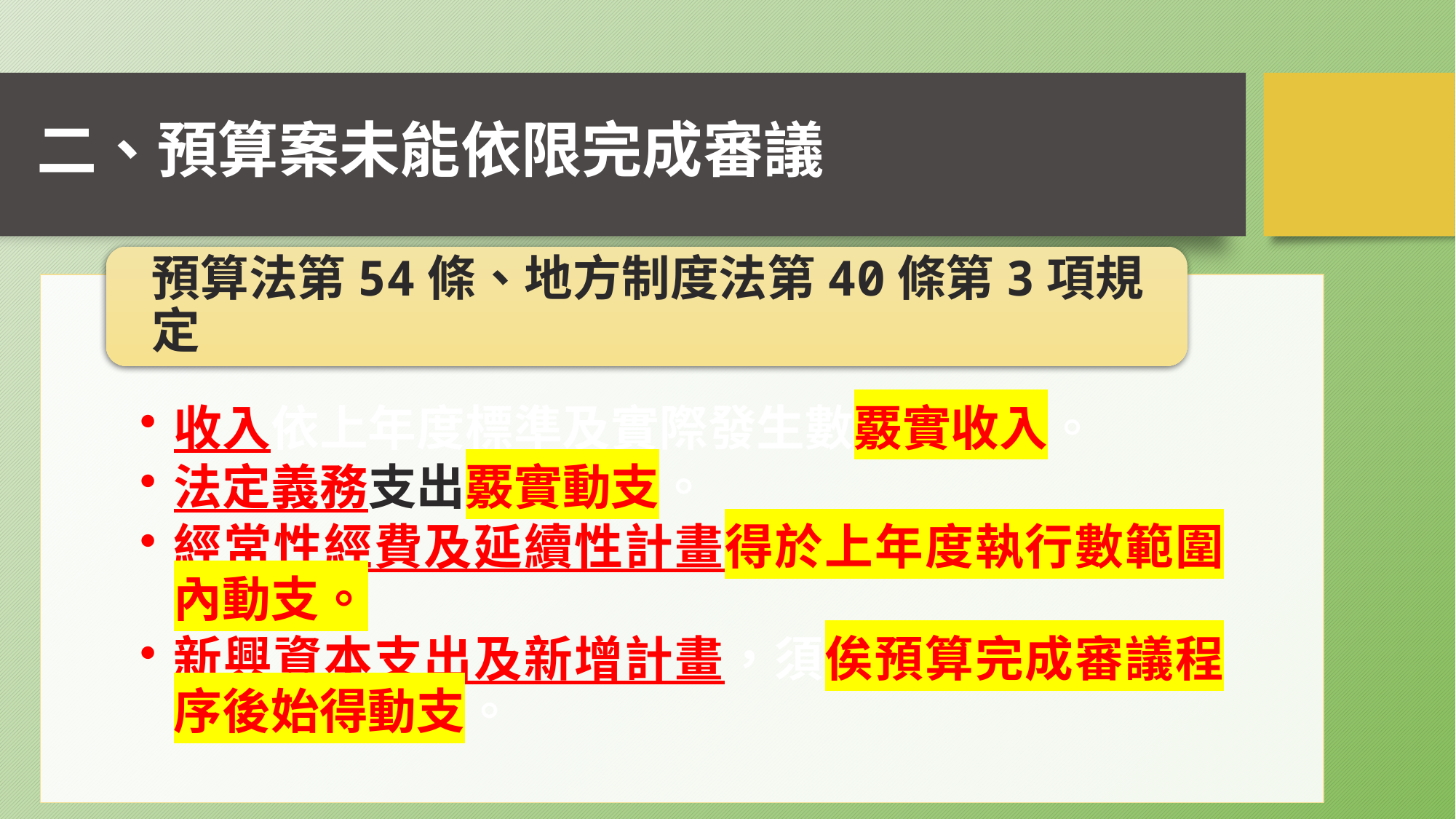

# 二、預算案未能依限完成審議
收入依上年度標準及實際發生數覈實收入。
法定義務支出覈實動支。
經常性經費及延續性計畫得於上年度執行數範圍內動支。
新興資本支出及新增計畫，須俟預算完成審議程序後始得動支。
預算法第54條、地方制度法第40條第3項規定